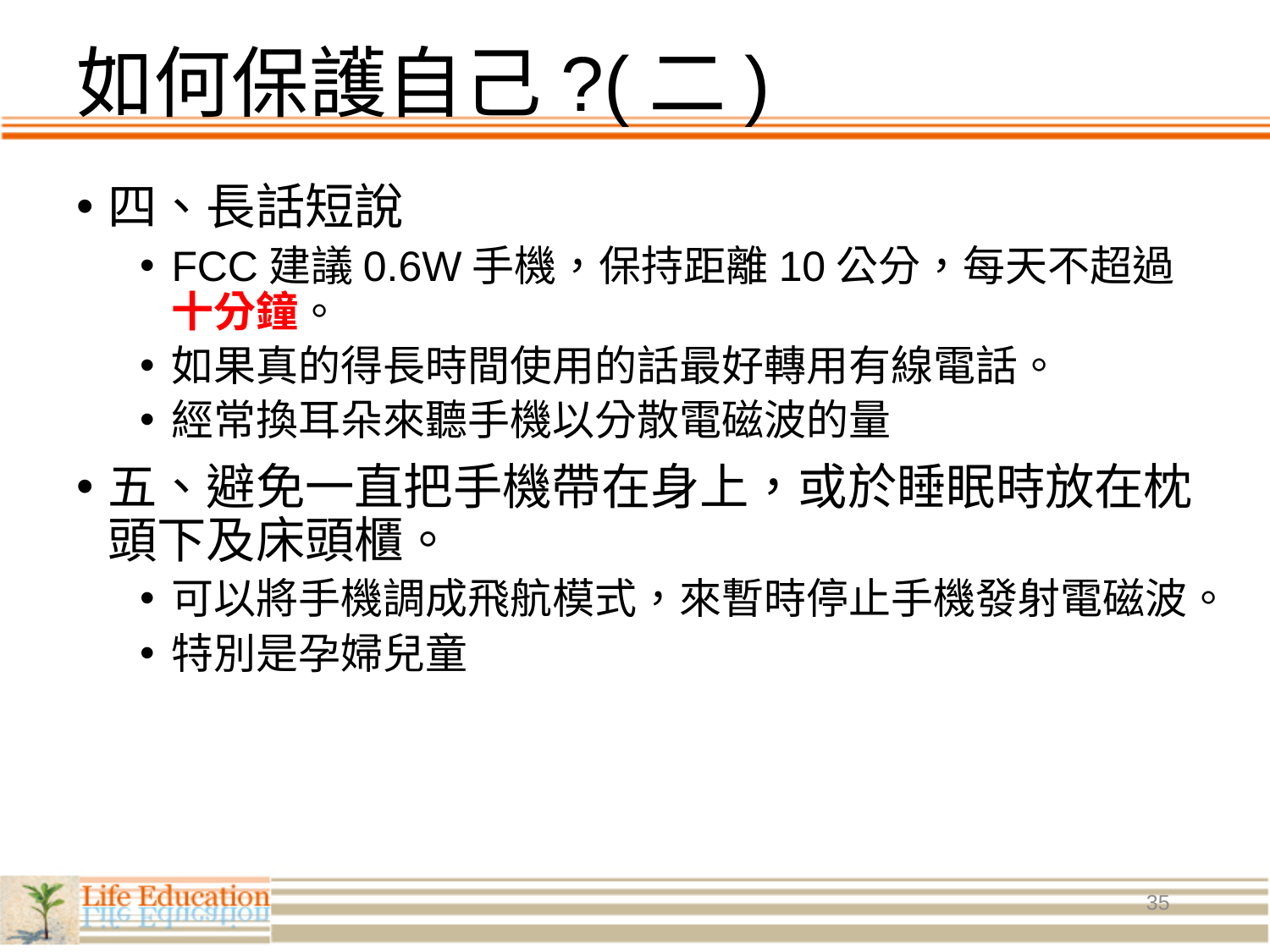

# 如何保護自己?(二)
四、長話短說
FCC建議0.6W手機，保持距離10公分，每天不超過十分鐘。
如果真的得長時間使用的話最好轉用有線電話。
經常換耳朵來聽手機以分散電磁波的量
五、避免一直把手機帶在身上，或於睡眠時放在枕頭下及床頭櫃。
可以將手機調成飛航模式，來暫時停止手機發射電磁波。
特別是孕婦兒童

35